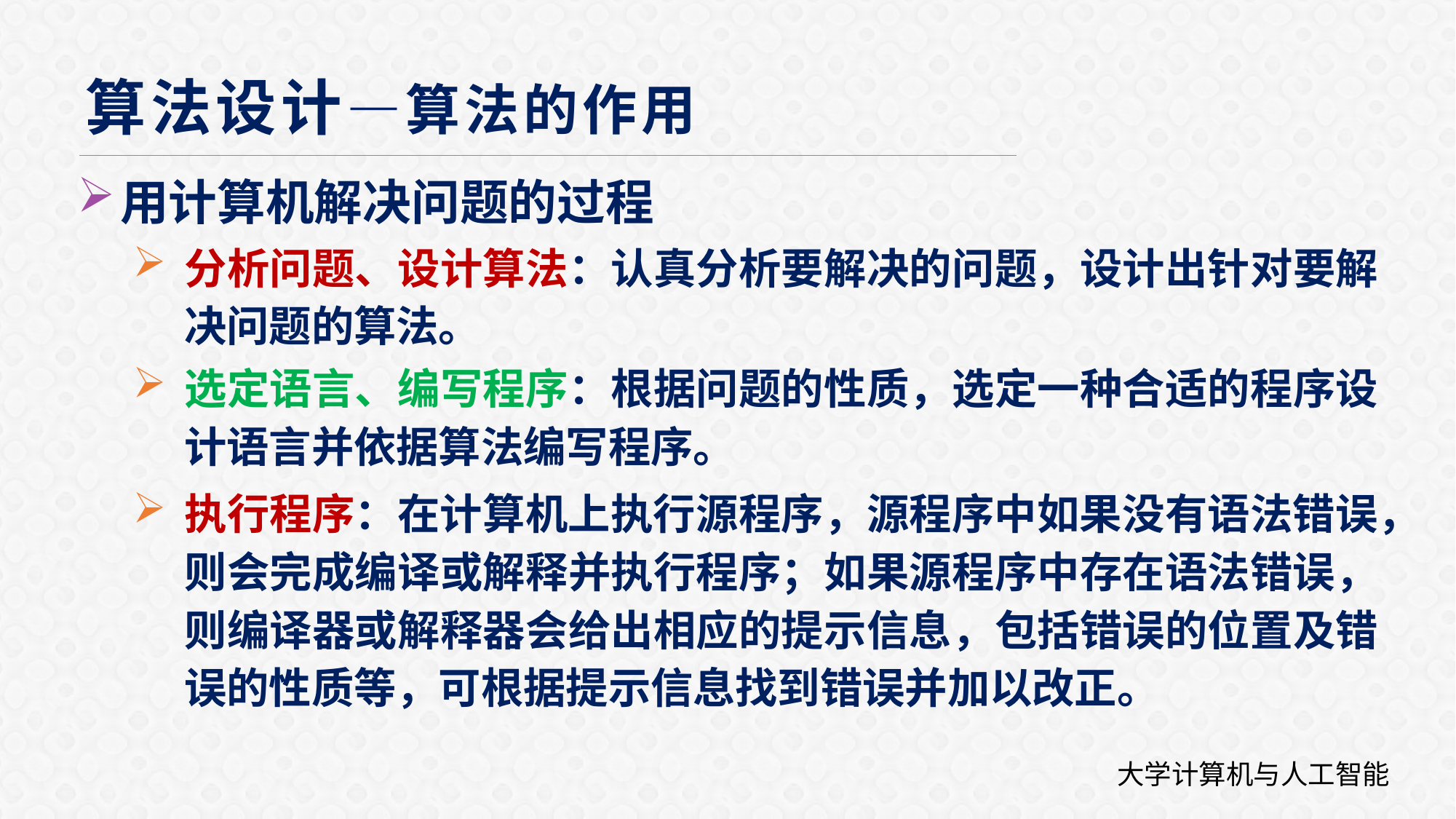

算法设计—算法的作用
用计算机解决问题的过程
分析问题、设计算法：认真分析要解决的问题，设计出针对要解决问题的算法。
选定语言、编写程序：根据问题的性质，选定一种合适的程序设计语言并依据算法编写程序。
执行程序：在计算机上执行源程序，源程序中如果没有语法错误，则会完成编译或解释并执行程序；如果源程序中存在语法错误，则编译器或解释器会给出相应的提示信息，包括错误的位置及错误的性质等，可根据提示信息找到错误并加以改正。